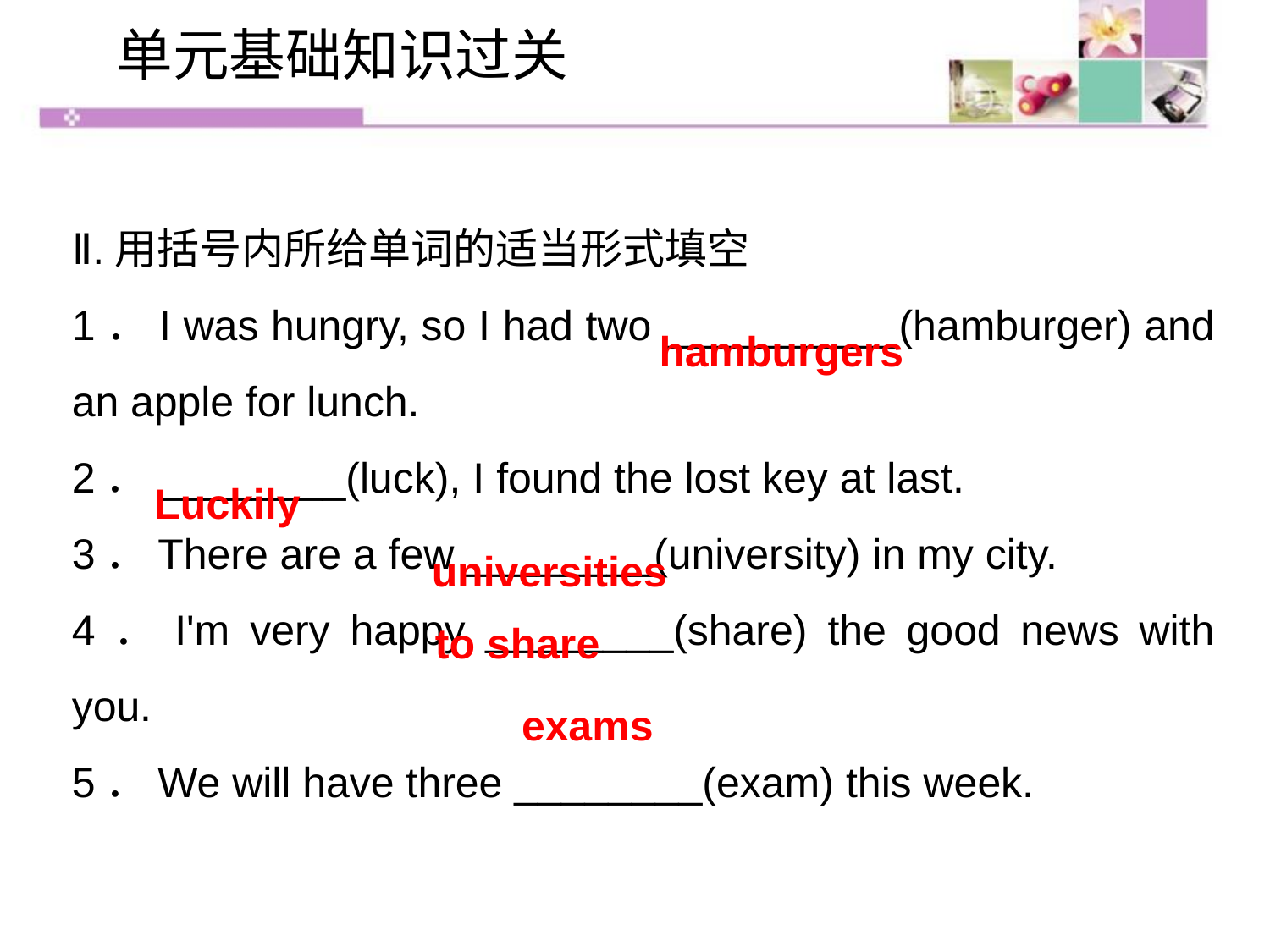

单元基础知识过关
Ⅱ.用括号内所给单词的适当形式填空
1．I was hungry, so I had two __________(hamburger) and an apple for lunch.
2．________(luck), I found the lost key at last.
3．There are a few ________(university) in my city.
4．I'm very happy ________(share) the good news with you.
5．We will have three ________(exam) this week.
hamburgers
Luckily
universities
to share
exams